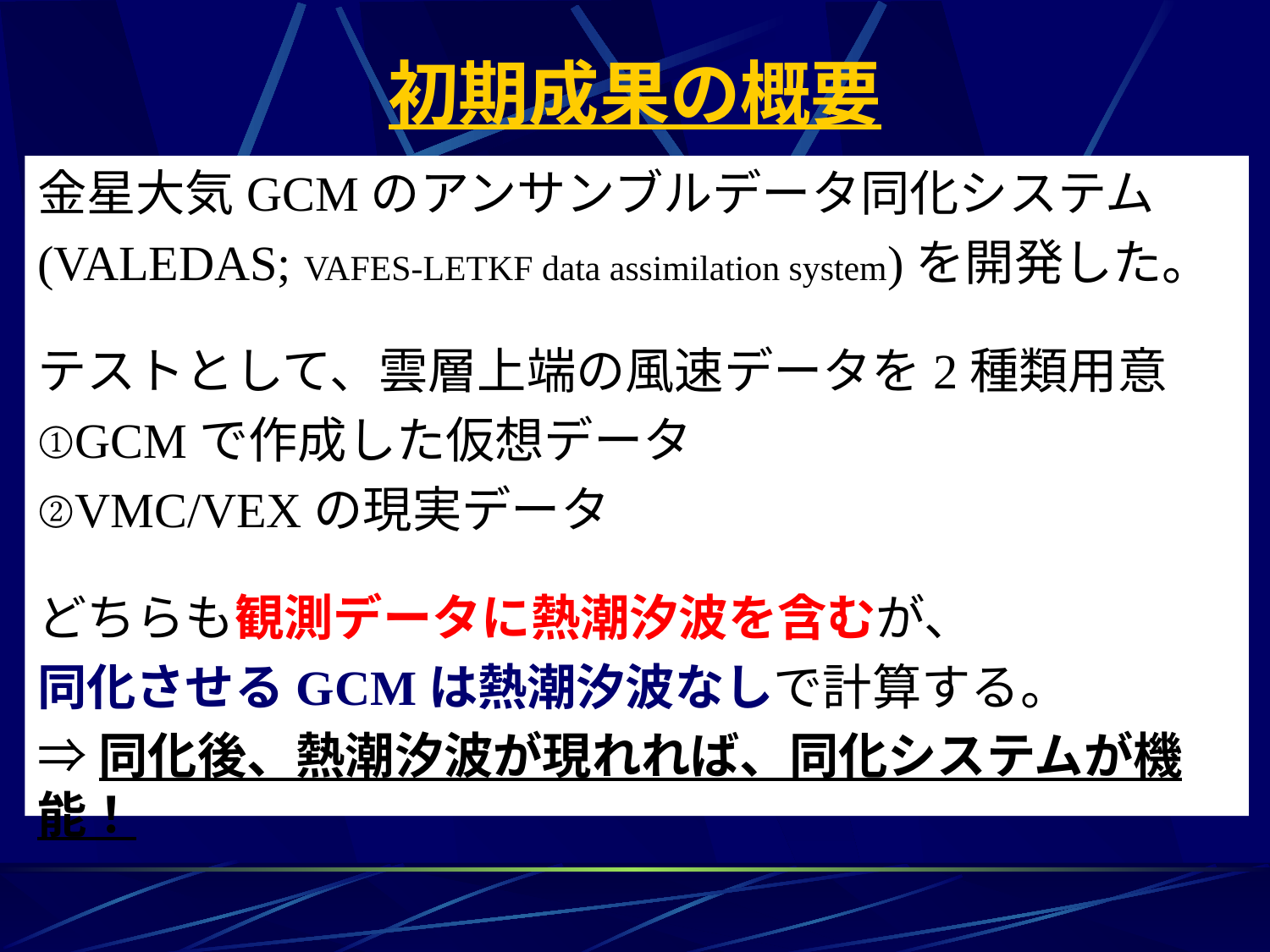

# 初期成果の概要
金星大気GCMのアンサンブルデータ同化システム
(VALEDAS; VAFES-LETKF data assimilation system)を開発した。

テストとして、雲層上端の風速データを2種類用意
①GCMで作成した仮想データ
②VMC/VEXの現実データ

どちらも観測データに熱潮汐波を含むが、
同化させるGCMは熱潮汐波なしで計算する。
⇒同化後、熱潮汐波が現れれば、同化システムが機能！